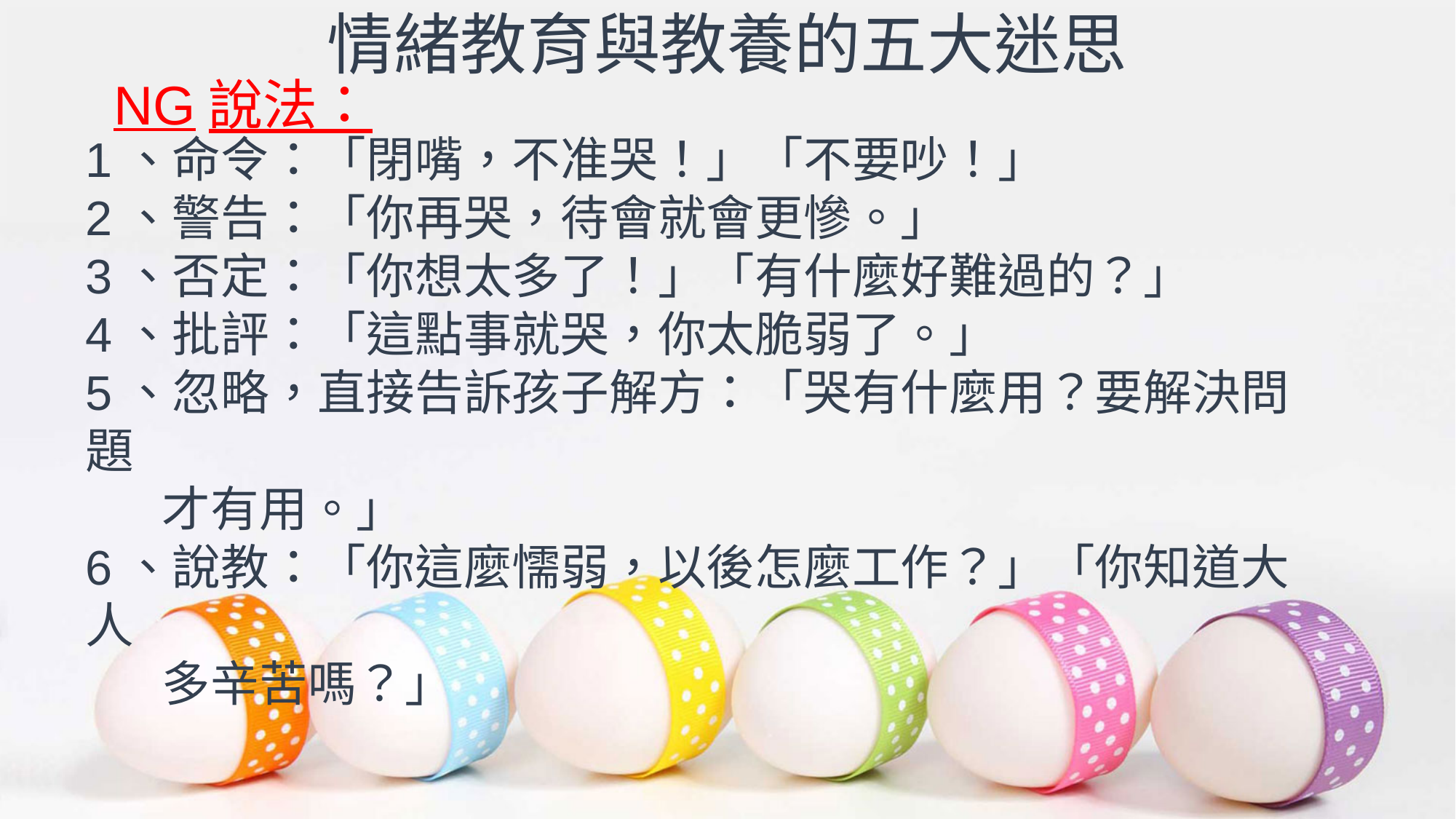

情緒教育與教養的五大迷思
NG說法：

1、命令：「閉嘴，不准哭！」「不要吵！」
2、警告：「你再哭，待會就會更慘。」
3、否定：「你想太多了！」「有什麼好難過的？」
4、批評：「這點事就哭，你太脆弱了。」
5、忽略，直接告訴孩子解方：「哭有什麼用？要解決問題
      才有用。」
6、說教：「你這麼懦弱，以後怎麼工作？」「你知道大人
      多辛苦嗎？」